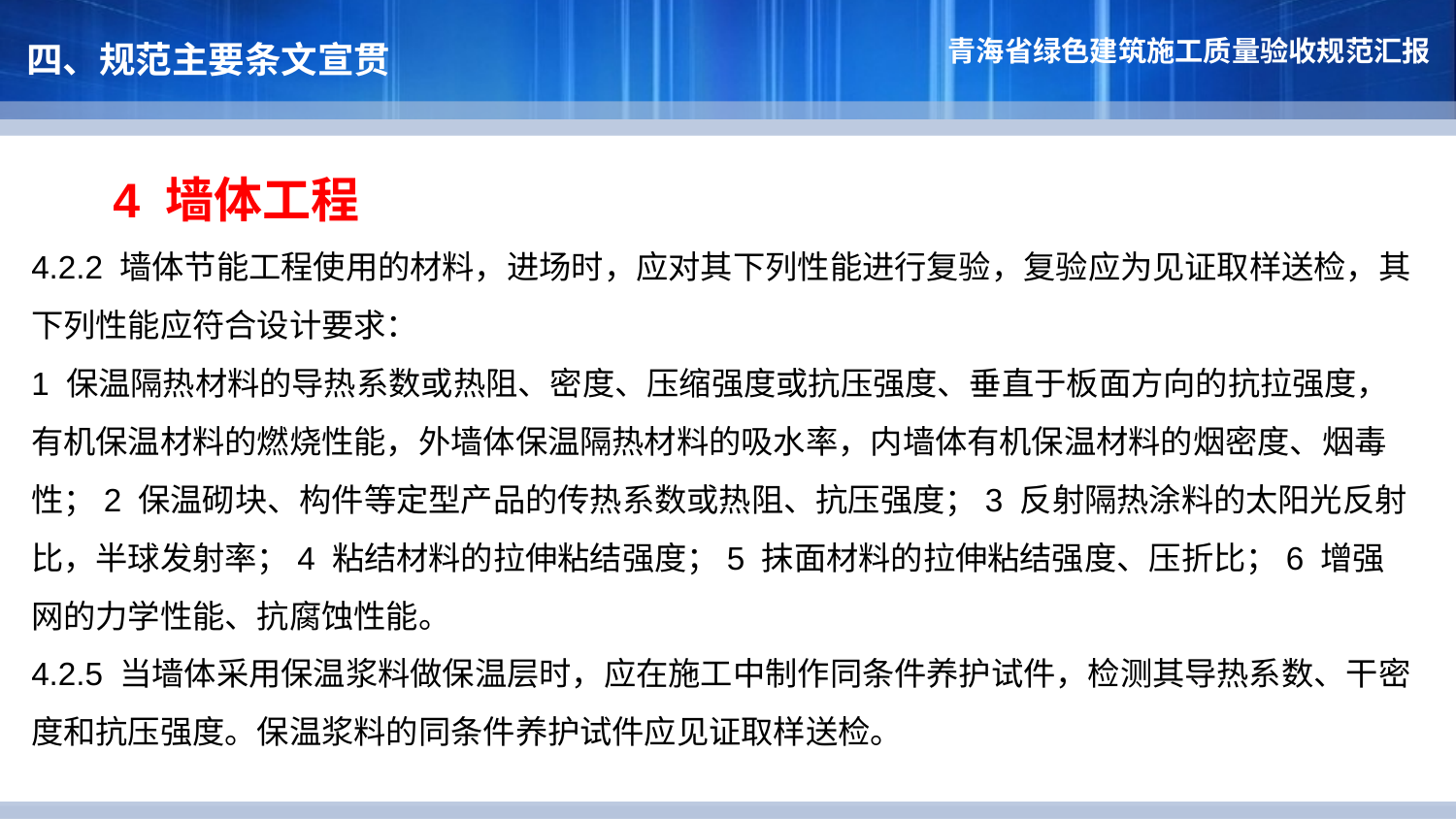

四、规范主要条文宣贯
      4 墙体工程
4.2.2 墙体节能工程使用的材料，进场时，应对其下列性能进行复验，复验应为见证取样送检，其下列性能应符合设计要求：
1 保温隔热材料的导热系数或热阻、密度、压缩强度或抗压强度、垂直于板面方向的抗拉强度，有机保温材料的燃烧性能，外墙体保温隔热材料的吸水率，内墙体有机保温材料的烟密度、烟毒性；2 保温砌块、构件等定型产品的传热系数或热阻、抗压强度；3 反射隔热涂料的太阳光反射比，半球发射率；4 粘结材料的拉伸粘结强度；5 抹面材料的拉伸粘结强度、压折比；6 增强网的力学性能、抗腐蚀性能。
4.2.5 当墙体采用保温浆料做保温层时，应在施工中制作同条件养护试件，检测其导热系数、干密度和抗压强度。保温浆料的同条件养护试件应见证取样送检。